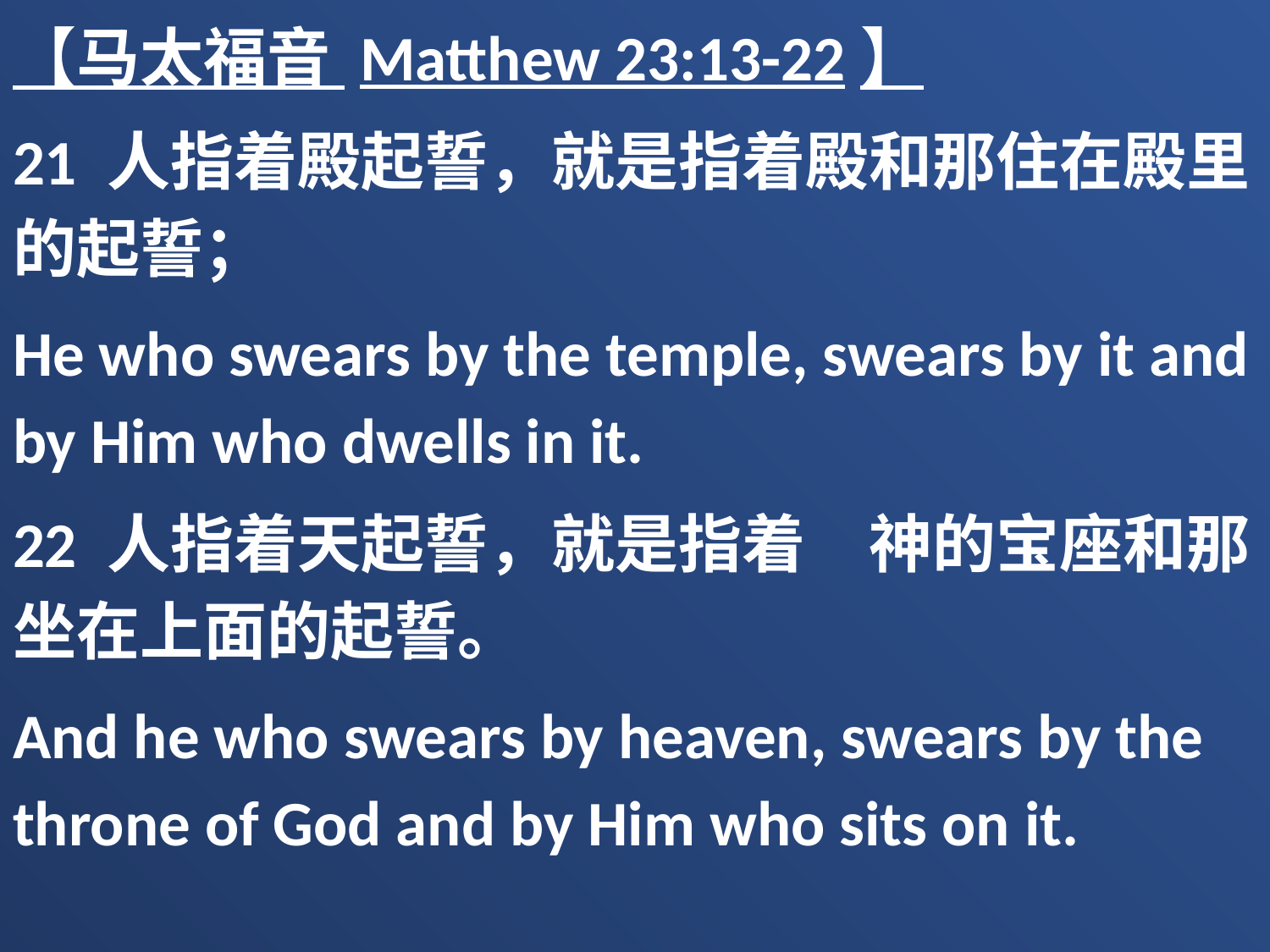

【马太福音 Matthew 23:13-22】
21 人指着殿起誓，就是指着殿和那住在殿里的起誓；
He who swears by the temple, swears by it and by Him who dwells in it.
22 人指着天起誓，就是指着　神的宝座和那坐在上面的起誓。
And he who swears by heaven, swears by the throne of God and by Him who sits on it.